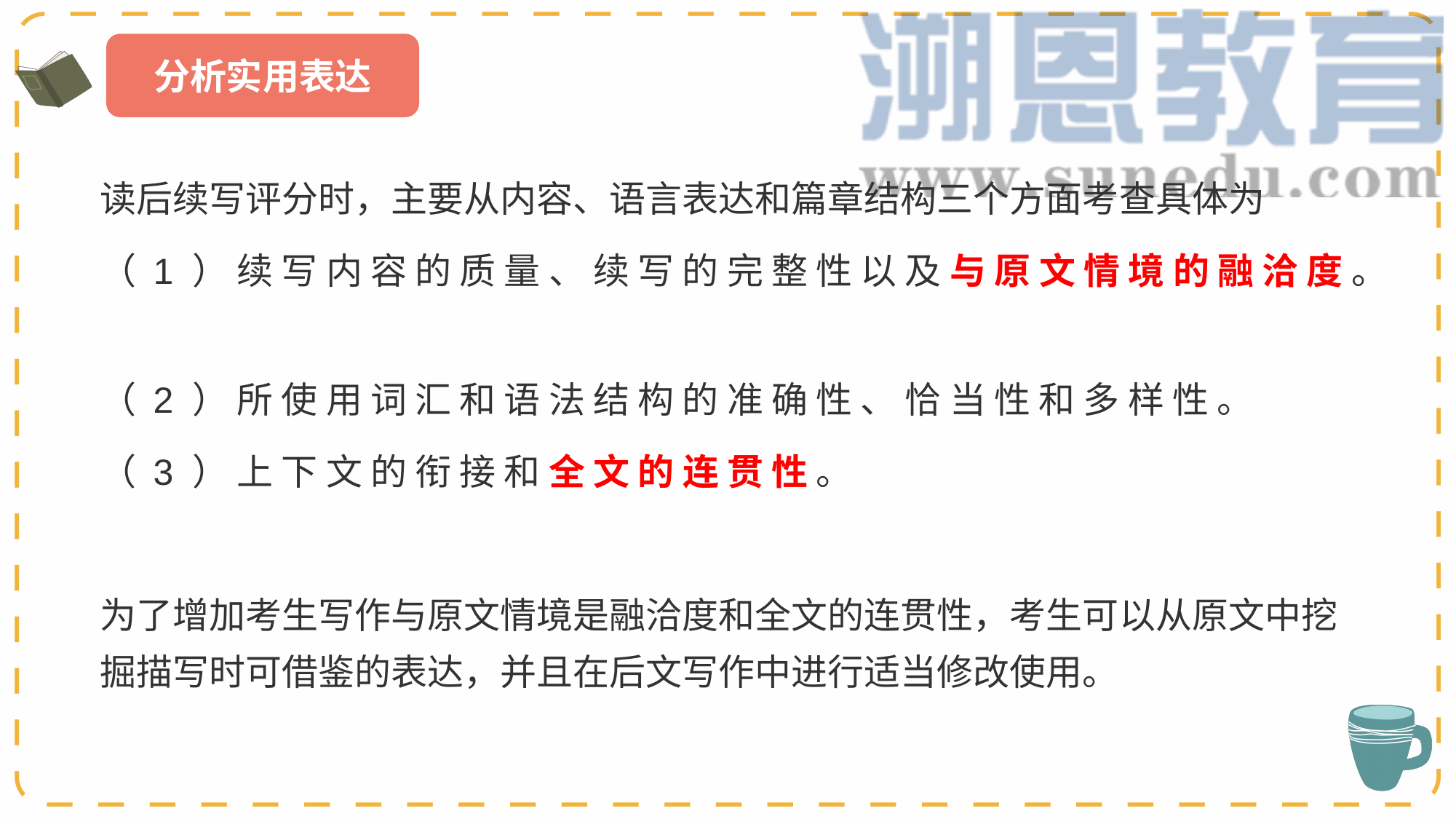

分析实用表达
读后续写评分时，主要从内容、语言表达和篇章结构三个方面考查具体为
（ 1 ） 续 写 内 容 的 质 量 、 续 写 的 完 整 性 以 及 与 原 文 情 境 的 融 洽 度 。
（ 2 ） 所 使 用 词 汇 和 语 法 结 构 的 准 确 性 、 恰 当 性 和 多 样 性 。
（ 3 ） 上 下 文 的 衔 接 和 全 文 的 连 贯 性 。

为了增加考生写作与原文情境是融洽度和全文的连贯性，考生可以从原文中挖掘描写时可借鉴的表达，并且在后文写作中进行适当修改使用。